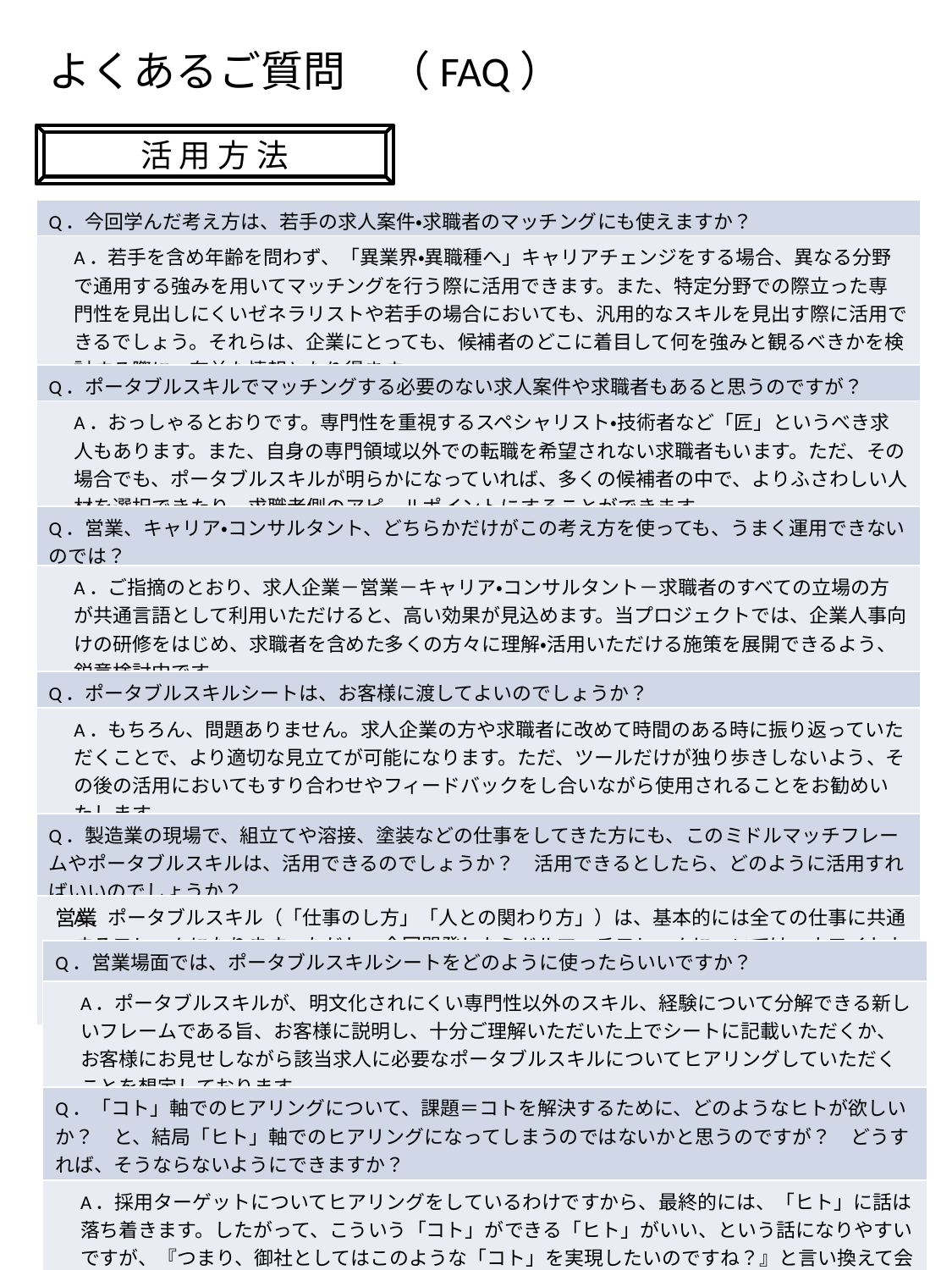

よくあるご質問　（FAQ）
活 用 方 法
| Q．今回学んだ考え方は、若手の求人案件・求職者のマッチングにも使えますか？ |
| --- |
| A．若手を含め年齢を問わず、「異業界・異職種へ」キャリアチェンジをする場合、異なる分野で通用する強みを用いてマッチングを行う際に活用できます。また、特定分野での際立った専門性を見出しにくいゼネラリストや若手の場合においても、汎用的なスキルを見出す際に活用できるでしょう。それらは、企業にとっても、候補者のどこに着目して何を強みと観るべきかを検討する際に、有益な情報となり得ます。 |
| Q．ポータブルスキルでマッチングする必要のない求人案件や求職者もあると思うのですが？ |
| A．おっしゃるとおりです。専門性を重視するスペシャリスト・技術者など「匠」というべき求人もあります。また、自身の専門領域以外での転職を希望されない求職者もいます。ただ、その場合でも、ポータブルスキルが明らかになっていれば、多くの候補者の中で、よりふさわしい人材を選択できたり、求職者側のアピールポイントにすることができます。 |
| Q．営業、キャリア・コンサルタント、どちらかだけがこの考え方を使っても、うまく運用できないのでは？ |
| A．ご指摘のとおり、求人企業－営業－キャリア・コンサルタント－求職者のすべての立場の方が共通言語として利用いただけると、高い効果が見込めます。当プロジェクトでは、企業人事向けの研修をはじめ、求職者を含めた多くの方々に理解・活用いただける施策を展開できるよう、鋭意検討中です。 |
| Q．ポータブルスキルシートは、お客様に渡してよいのでしょうか？ |
| A．もちろん、問題ありません。求人企業の方や求職者に改めて時間のある時に振り返っていただくことで、より適切な見立てが可能になります。ただ、ツールだけが独り歩きしないよう、その後の活用においてもすり合わせやフィードバックをし合いながら使用されることをお勧めいたします。 |
| Q．製造業の現場で、組立てや溶接、塗装などの仕事をしてきた方にも、このミドルマッチフレームやポータブルスキルは、活用できるのでしょうか？　活用できるとしたら、どのように活用すればいいのでしょうか？ |
| A．ポータブルスキル（「仕事のし方」「人との関わり方」）は、基本的には全ての仕事に共通するフレームになります。ただし、今回開発したミドルマッチフレームについては、ホワイトカラーのミドル層を想定して詳細の項目を定義しております。そのため、求職者によっては必ずしもあてはまらない場合もありますので、ミドルマッチフレームの適用については個別にご判断をお願いいたします。 |
営業
| Q．営業場面では、ポータブルスキルシートをどのように使ったらいいですか？ |
| --- |
| A．ポータブルスキルが、明文化されにくい専門性以外のスキル、経験について分解できる新しいフレームである旨、お客様に説明し、十分ご理解いただいた上でシートに記載いただくか、お客様にお見せしながら該当求人に必要なポータブルスキルについてヒアリングしていただくことを想定しております。 |
| Q．「コト」軸でのヒアリングについて、課題＝コトを解決するために、どのようなヒトが欲しいか？　と、結局「ヒト」軸でのヒアリングになってしまうのではないかと思うのですが？　どうすれば、そうならないようにできますか？ |
| A．採用ターゲットについてヒアリングをしているわけですから、最終的には、「ヒト」に話は落ち着きます。したがって、こういう「コト」ができる「ヒト」がいい、という話になりやすいですが、『つまり、御社としてはこのような「コト」を実現したいのですね？』と言い換えて会話をすすめていくと、理解いただけるでしょう。 |